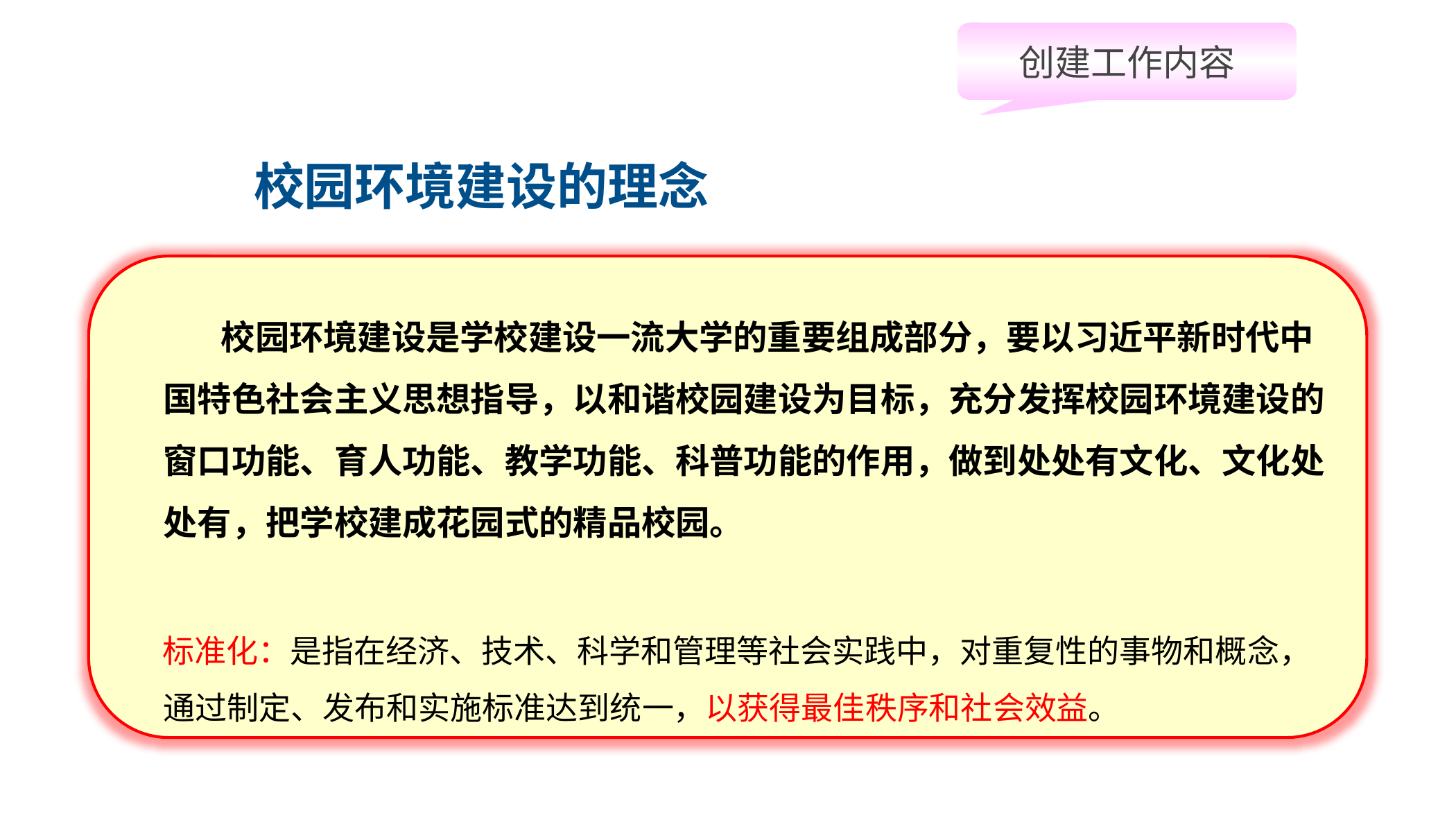

创建工作内容
# 校园环境建设的理念

            校园环境建设是学校建设一流大学的重要组成部分，要以习近平新时代中国特色社会主义思想指导，以和谐校园建设为目标，充分发挥校园环境建设的窗口功能、育人功能、教学功能、科普功能的作用，做到处处有文化、文化处处有，把学校建成花园式的精品校园。

     标准化：是指在经济、技术、科学和管理等社会实践中，对重复性的事物和概念，通过制定、发布和实施标准达到统一，以获得最佳秩序和社会效益。